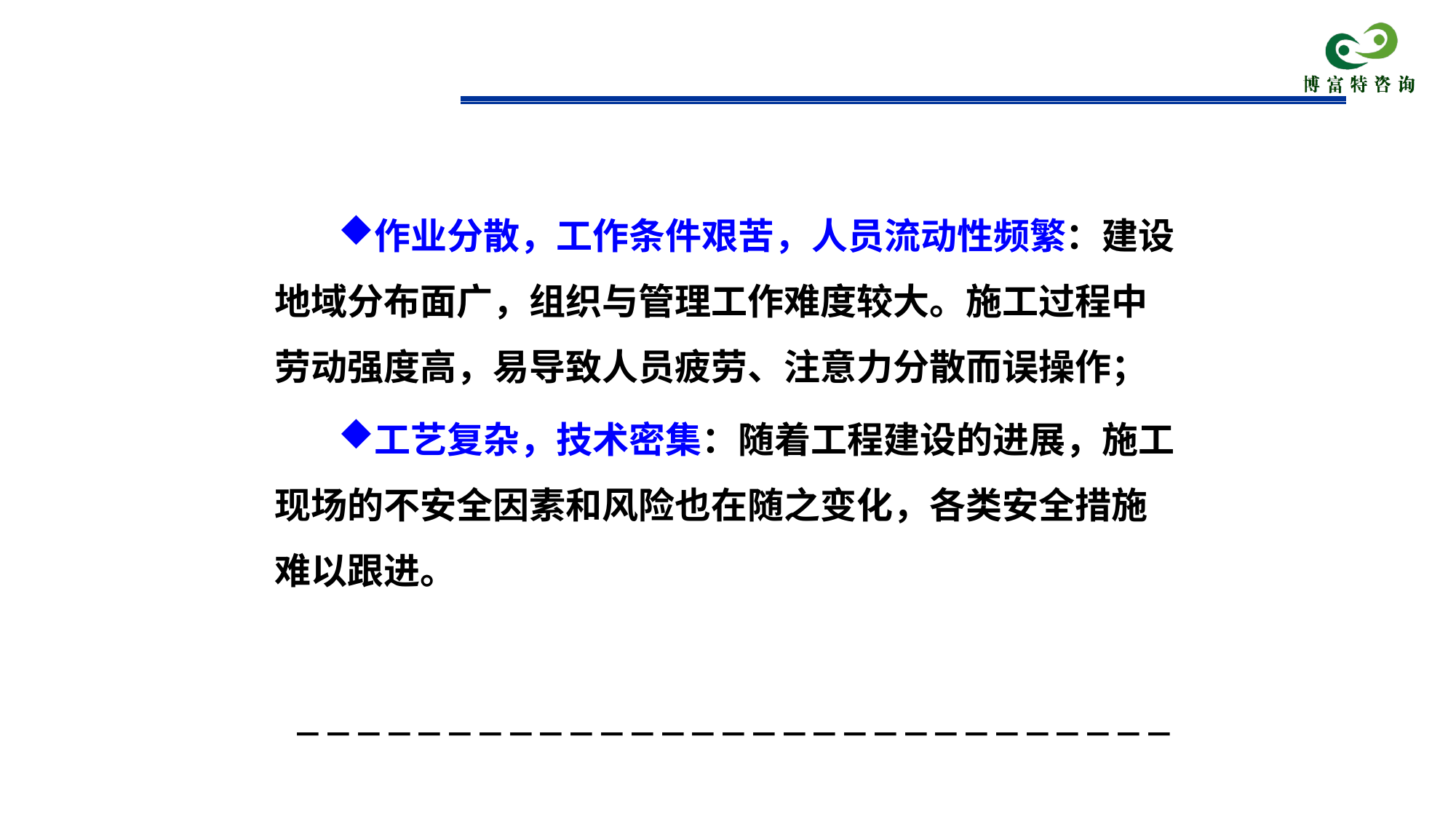

作业分散，工作条件艰苦，人员流动性频繁：建设地域分布面广，组织与管理工作难度较大。施工过程中劳动强度高，易导致人员疲劳、注意力分散而误操作；
工艺复杂，技术密集：随着工程建设的进展，施工现场的不安全因素和风险也在随之变化，各类安全措施难以跟进。

－－－－－－－－－－－－－－－－－－－－－－－－－－－－－